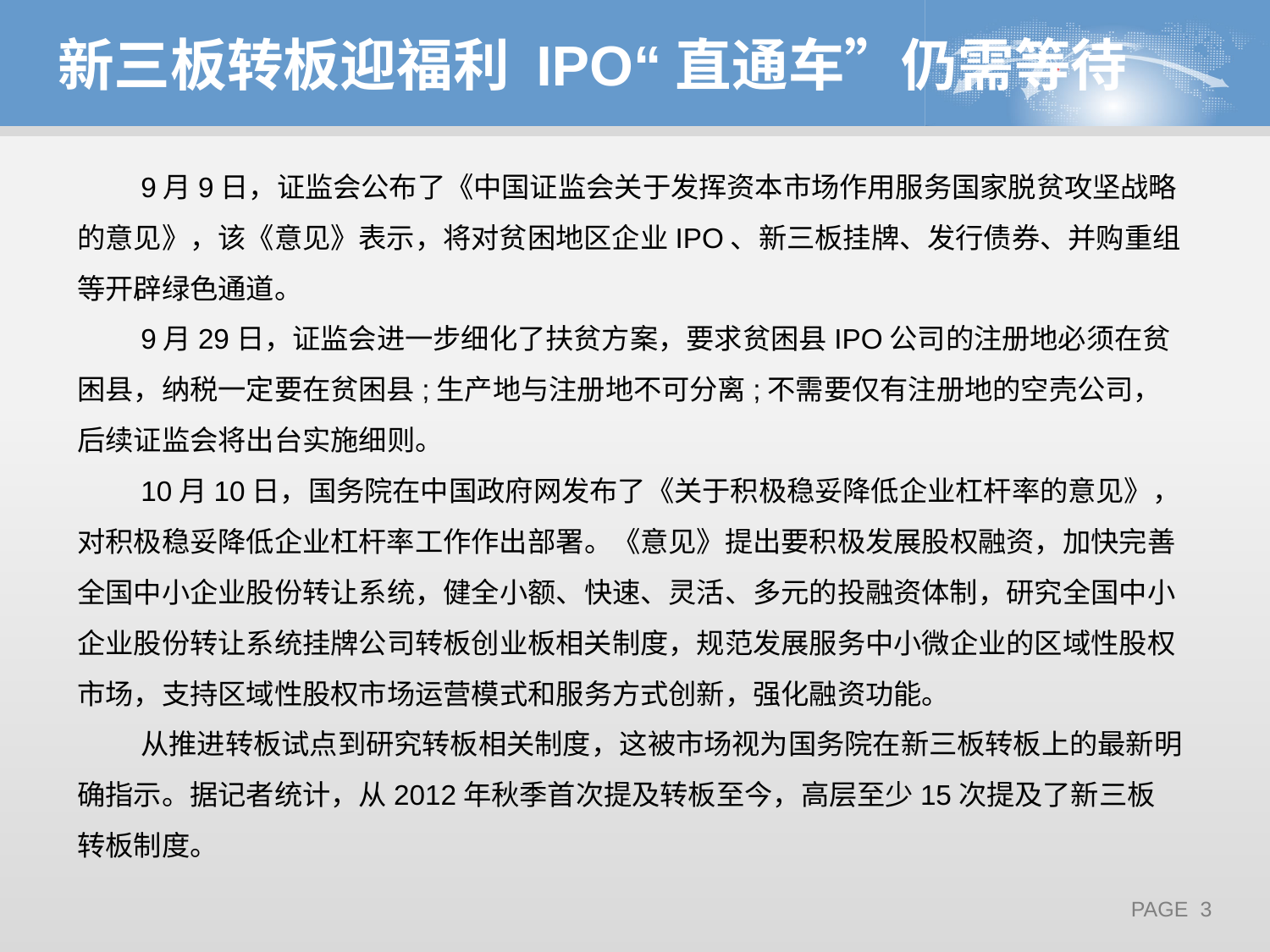

新三板转板迎福利 IPO“直通车”仍需等待
9月9日，证监会公布了《中国证监会关于发挥资本市场作用服务国家脱贫攻坚战略的意见》，该《意见》表示，将对贫困地区企业IPO、新三板挂牌、发行债券、并购重组等开辟绿色通道。
9月29日，证监会进一步细化了扶贫方案，要求贫困县IPO公司的注册地必须在贫困县，纳税一定要在贫困县;生产地与注册地不可分离;不需要仅有注册地的空壳公司，后续证监会将出台实施细则。
10月10日，国务院在中国政府网发布了《关于积极稳妥降低企业杠杆率的意见》，对积极稳妥降低企业杠杆率工作作出部署。《意见》提出要积极发展股权融资，加快完善全国中小企业股份转让系统，健全小额、快速、灵活、多元的投融资体制，研究全国中小企业股份转让系统挂牌公司转板创业板相关制度，规范发展服务中小微企业的区域性股权市场，支持区域性股权市场运营模式和服务方式创新，强化融资功能。
从推进转板试点到研究转板相关制度，这被市场视为国务院在新三板转板上的最新明确指示。据记者统计，从2012年秋季首次提及转板至今，高层至少15次提及了新三板转板制度。